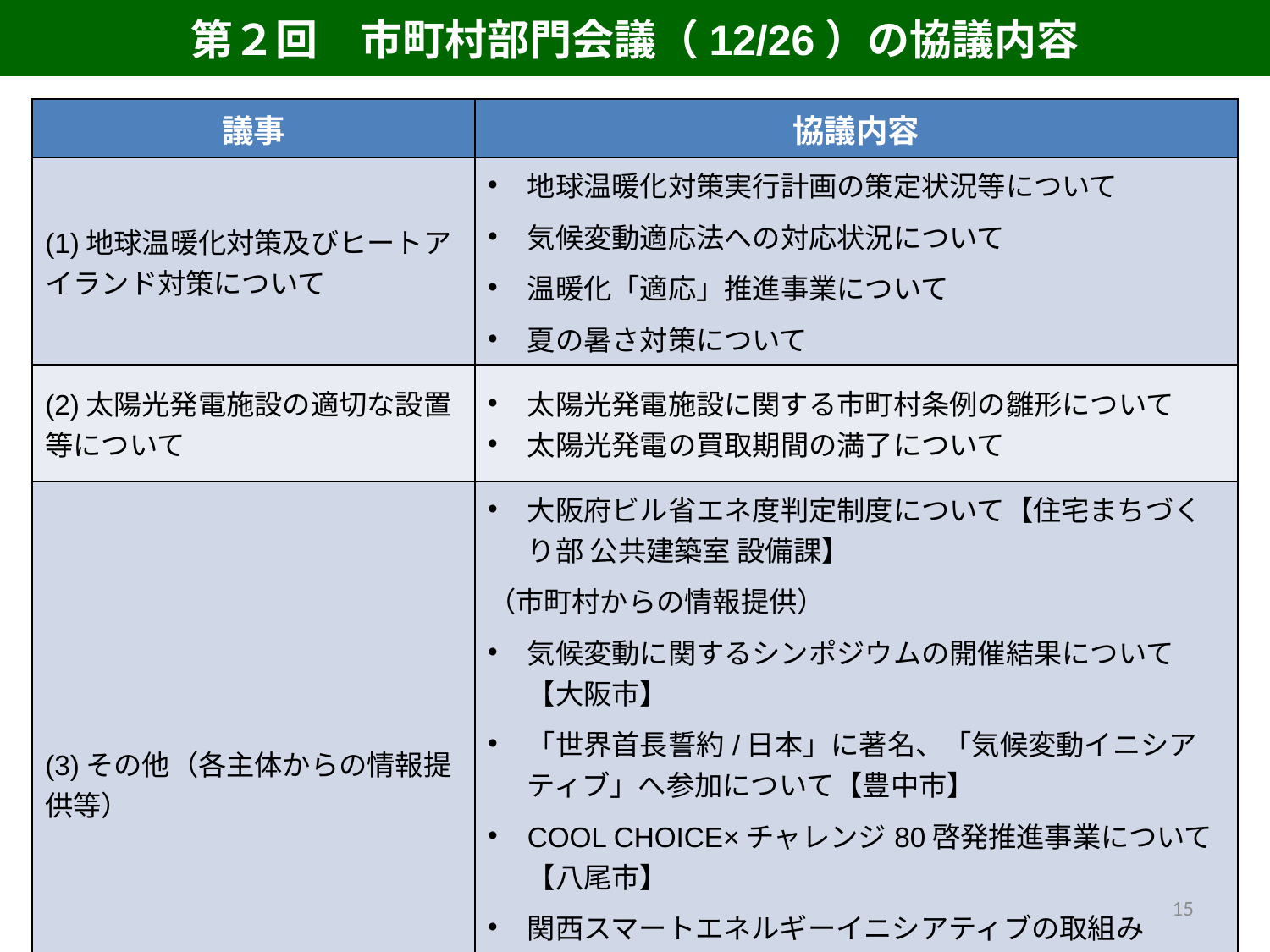

第２回　市町村部門会議（12/26）の協議内容
| 議事 | 協議内容 |
| --- | --- |
| (1)地球温暖化対策及びヒートアイランド対策について | 地球温暖化対策実行計画の策定状況等について 気候変動適応法への対応状況について 温暖化「適応」推進事業について 夏の暑さ対策について |
| (2)太陽光発電施設の適切な設置等について | 太陽光発電施設に関する市町村条例の雛形について 太陽光発電の買取期間の満了について |
| (3)その他（各主体からの情報提供等） | 大阪府ビル省エネ度判定制度について【住宅まちづくり部 公共建築室 設備課】 （市町村からの情報提供） 気候変動に関するシンポジウムの開催結果について【大阪市】 「世界首長誓約/日本」に著名、「気候変動イニシアティブ」へ参加について【豊中市】 COOL CHOICE×チャレンジ80啓発推進事業について【八尾市】 関西スマートエネルギーイニシアティブの取組み【（一財）大阪科学技術センター】 自然災害へ備えた施設向けガス設備のご提案【大阪ガス株式会社】 |
15